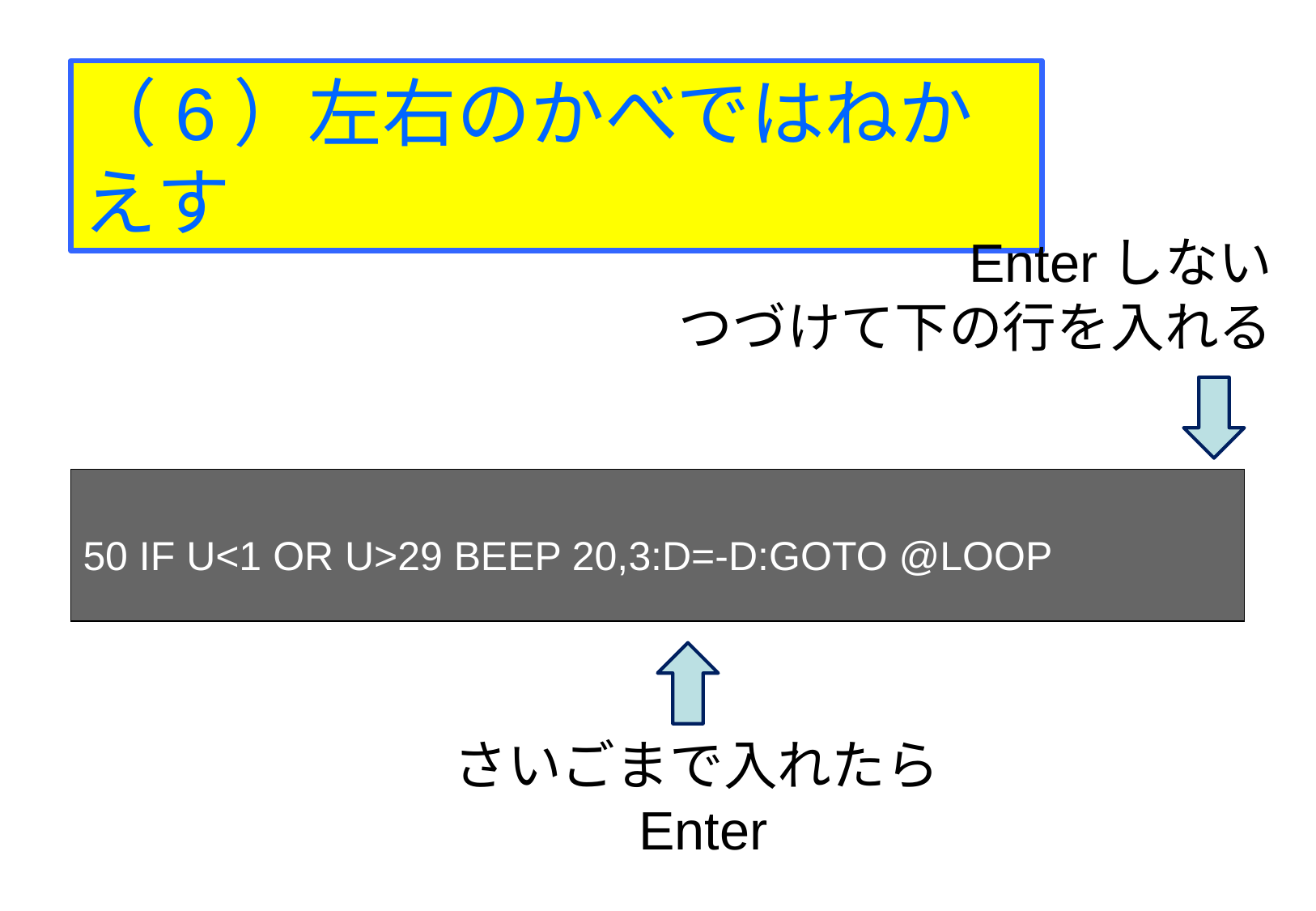

（6）左右のかべではねかえす
Enterしない
つづけて下の行を入れる

50 IF U<1 OR U>29 BEEP 20,3:D=-D:GOTO @LOOP

さいごまで入れたらEnter